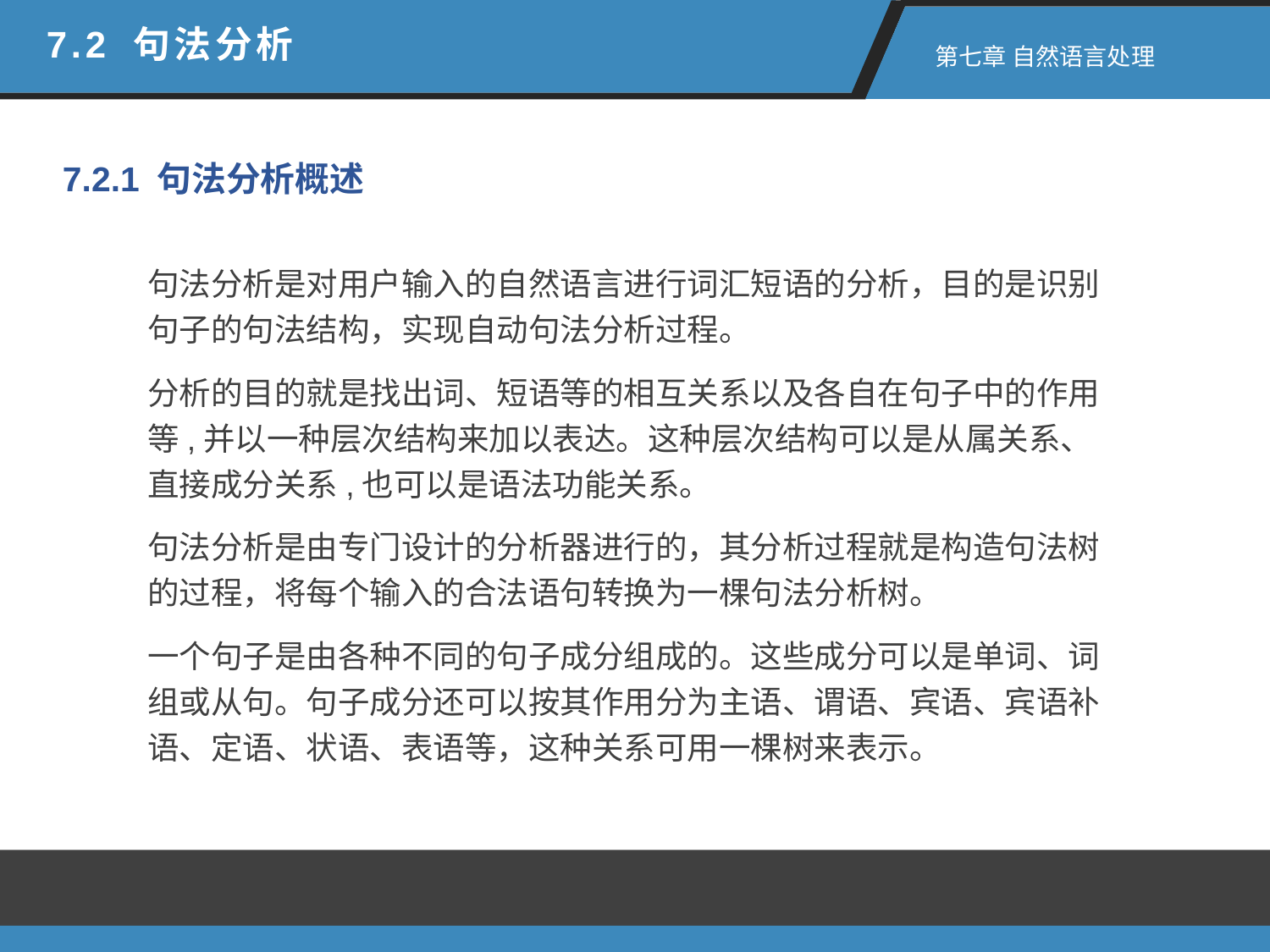

7.2 句法分析
  第七章 自然语言处理
7.2.1 句法分析概述

句法分析是对用户输入的自然语言进行词汇短语的分析，目的是识别句子的句法结构，实现自动句法分析过程。
分析的目的就是找出词、短语等的相互关系以及各自在句子中的作用等,并以一种层次结构来加以表达。这种层次结构可以是从属关系、直接成分关系,也可以是语法功能关系。
句法分析是由专门设计的分析器进行的，其分析过程就是构造句法树的过程，将每个输入的合法语句转换为一棵句法分析树。
一个句子是由各种不同的句子成分组成的。这些成分可以是单词、词组或从句。句子成分还可以按其作用分为主语、谓语、宾语、宾语补语、定语、状语、表语等，这种关系可用一棵树来表示。